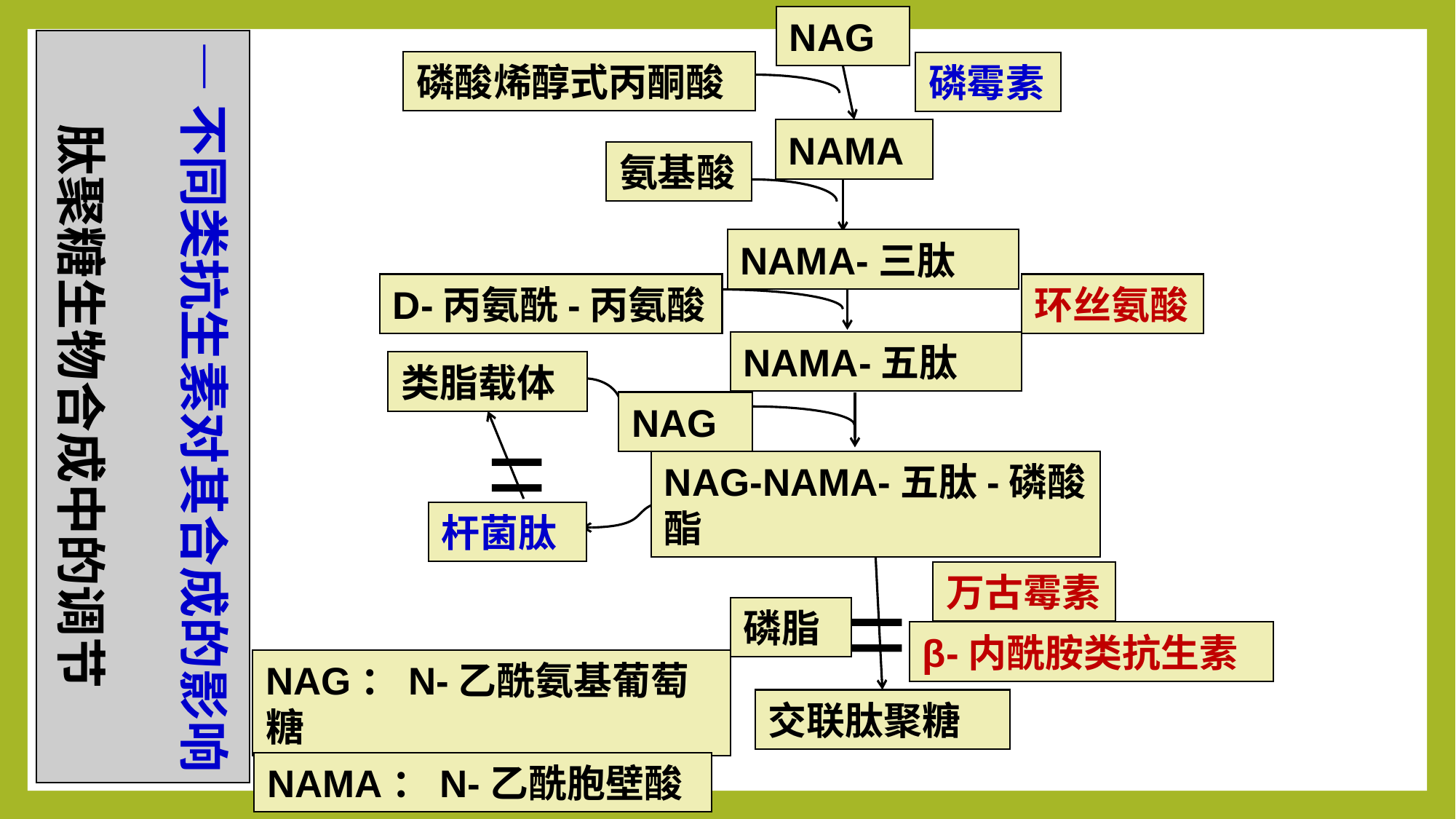

NAG
—不同类抗生素对其合成的影响

肽聚糖生物合成中的调节
磷酸烯醇式丙酮酸
磷霉素

NAMA
氨基酸

NAMA-三肽
环丝氨酸
D-丙氨酰-丙氨酸

NAMA-五肽
类脂载体

NAG
=

NAG-NAMA-五肽-磷酸酯
杆菌肽
=
万古霉素
磷脂
β-内酰胺类抗生素
NAG：N-乙酰氨基葡萄糖
交联肽聚糖
NAMA：N-乙酰胞壁酸